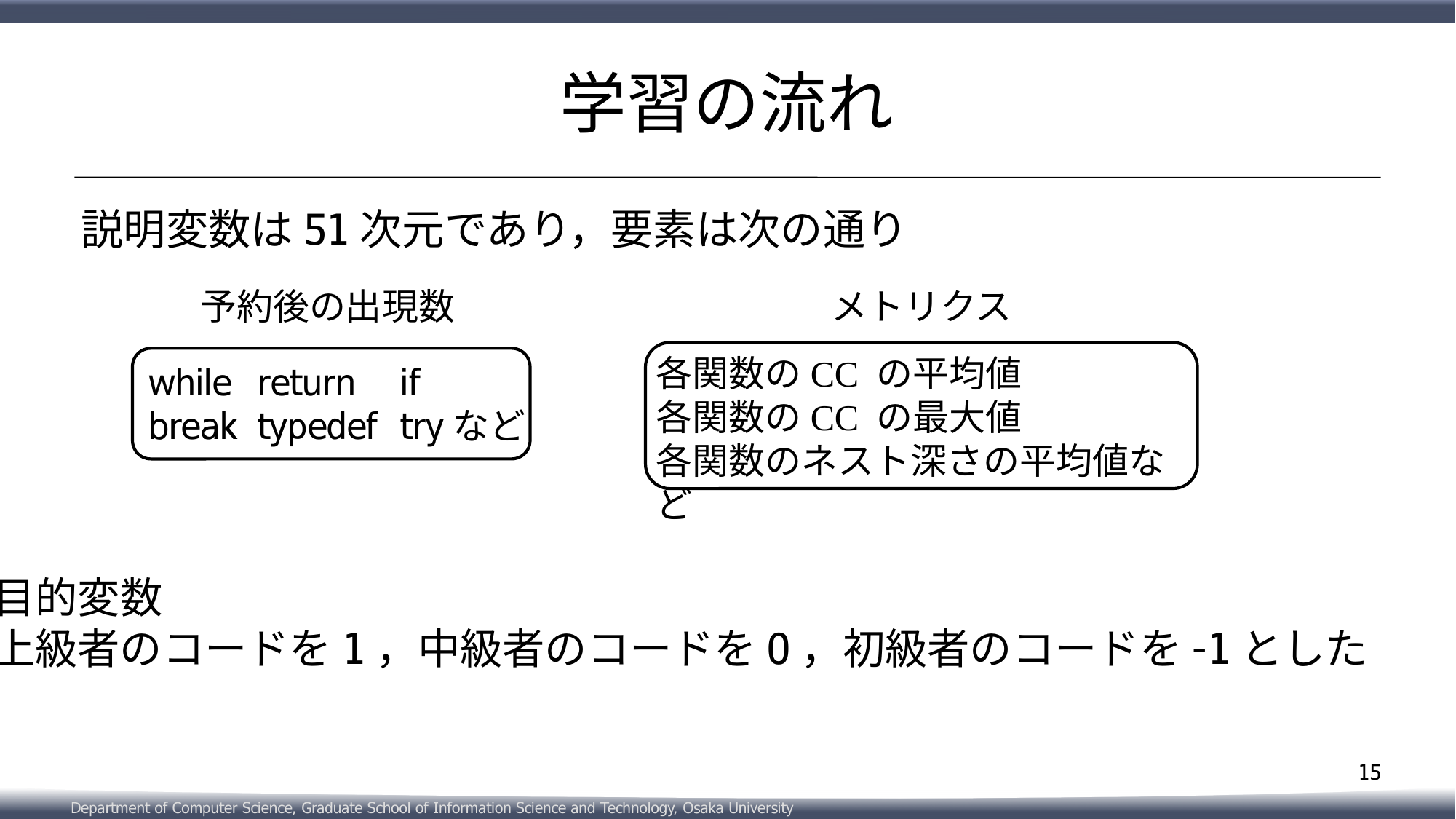

# 学習の流れ

説明変数は51次元であり，要素は次の通り
メトリクス
予約後の出現数

各関数のCC の平均値
各関数のCC の最大値
各関数のネスト深さの平均値など

while	return	   if
break	typedef  tryなど
目的変数
上級者のコードを1，中級者のコードを0，初級者のコードを-1とした
15